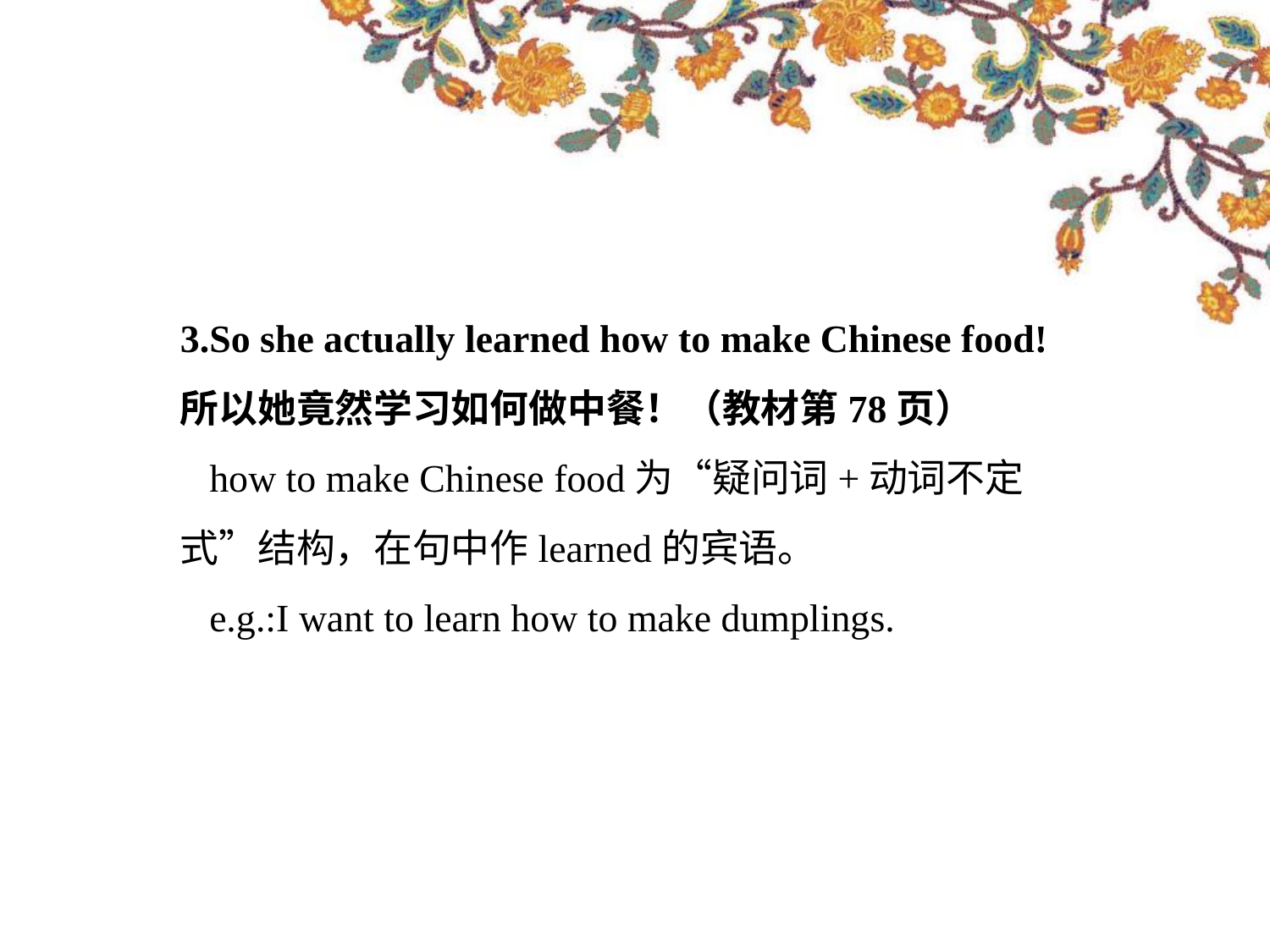

3.So she actually learned how to make Chinese food!所以她竟然学习如何做中餐！（教材第78页）
   how to make Chinese food为“疑问词+动词不定式”结构，在句中作learned的宾语。
   e.g.:I want to learn how to make dumplings.